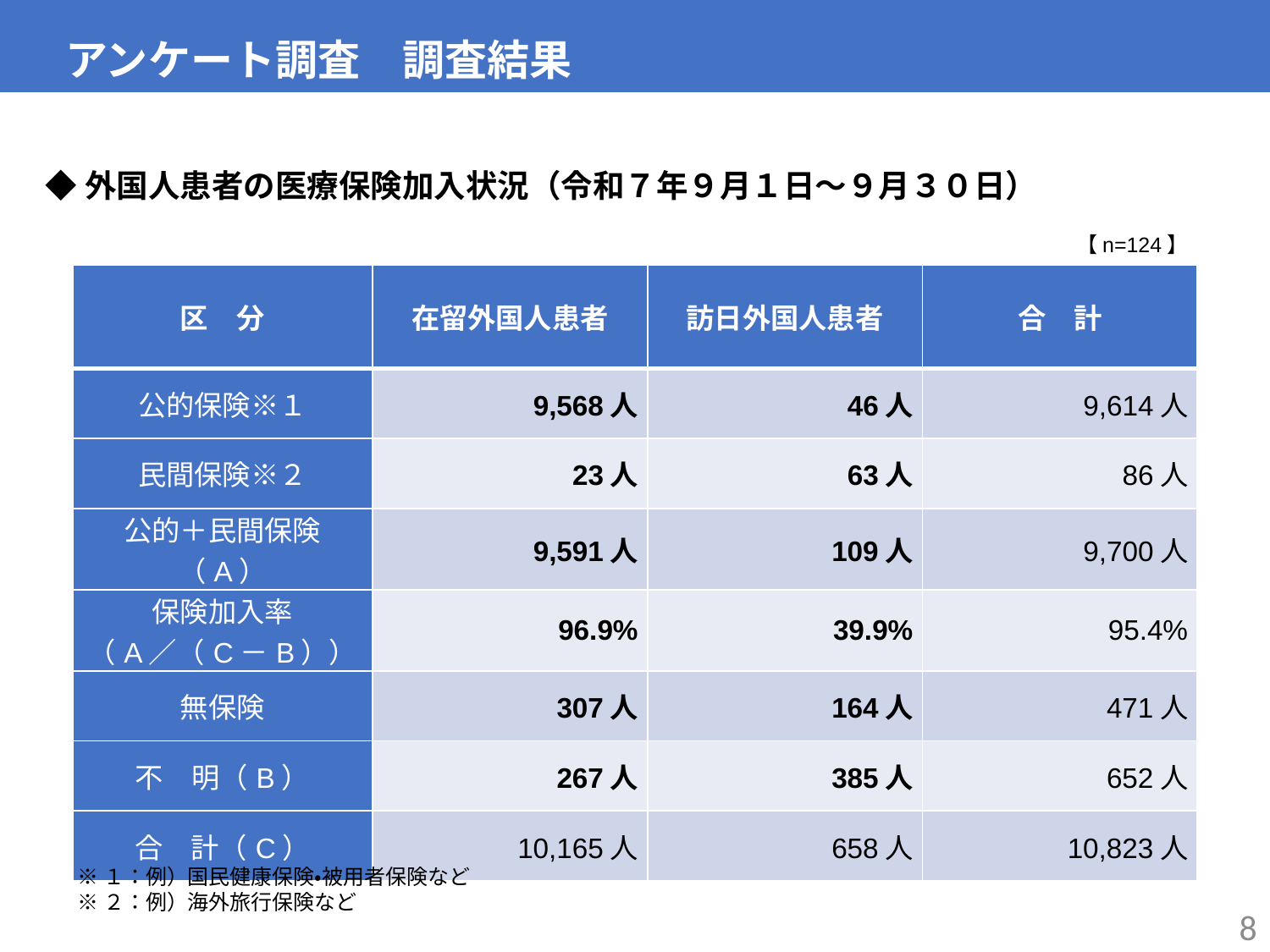

アンケート調査　調査結果
◆外国人患者の医療保険加入状況（令和７年９月１日～９月３０日）
【n=124】

| 区　分 | 在留外国人患者 | 訪日外国人患者 | 合　計 |
| --- | --- | --- | --- |
| 公的保険※１ | 9,568人 | 46人 | 9,614人 |
| 民間保険※２ | 23人 | 63人 | 86人 |
| 公的＋民間保険（A） | 9,591人 | 109人 | 9,700人 |
| 保険加入率 （A／（C－B）） | 96.9% | 39.9% | 95.4% |
| 無保険 | 307人 | 164人 | 471人 |
| 不　明（B） | 267人 | 385人 | 652人 |
| 合　計（C） | 10,165人 | 658人 | 10,823人 |
※１：例）国民健康保険・被用者保険など
※２：例）海外旅行保険など
8